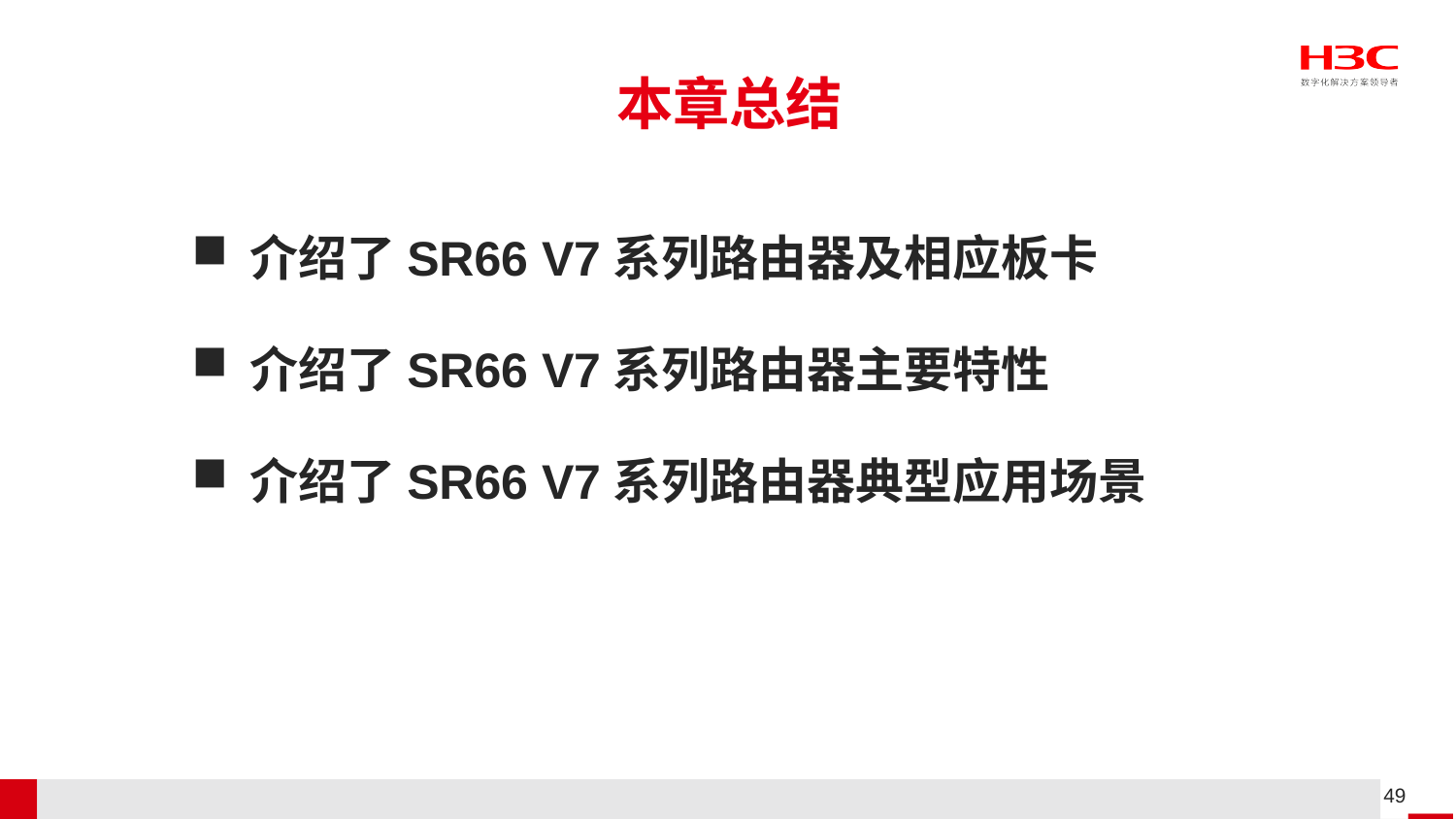

# 本章总结
介绍了SR66 V7系列路由器及相应板卡
介绍了SR66 V7系列路由器主要特性
介绍了SR66 V7系列路由器典型应用场景